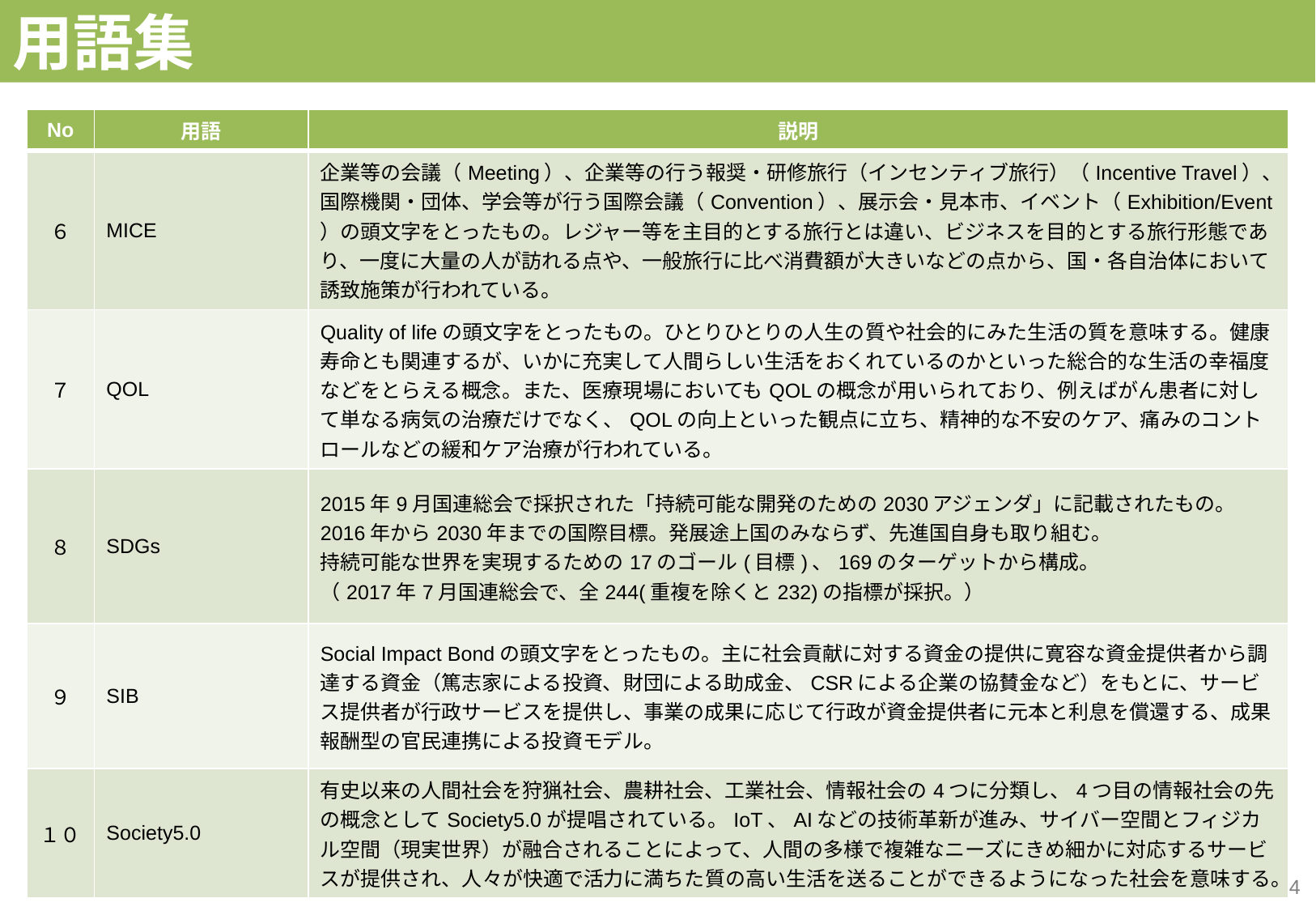

用語集
| No | 用語 | 説明 |
| --- | --- | --- |
| ６ | MICE | 企業等の会議（Meeting）、企業等の行う報奨・研修旅行（インセンティブ旅行）（Incentive Travel）、国際機関・団体、学会等が行う国際会議（Convention）、展示会・見本市、イベント（Exhibition/Event）の頭文字をとったもの。レジャー等を主目的とする旅行とは違い、ビジネスを目的とする旅行形態であり、一度に大量の人が訪れる点や、一般旅行に比べ消費額が大きいなどの点から、国・各自治体において誘致施策が行われている。 |
| ７ | QOL | Quality of lifeの頭文字をとったもの。ひとりひとりの人生の質や社会的にみた生活の質を意味する。健康寿命とも関連するが、いかに充実して人間らしい生活をおくれているのかといった総合的な生活の幸福度などをとらえる概念。また、医療現場においてもQOLの概念が用いられており、例えばがん患者に対して単なる病気の治療だけでなく、QOLの向上といった観点に立ち、精神的な不安のケア、痛みのコントロールなどの緩和ケア治療が行われている。 |
| ８ | SDGs | 2015年9月国連総会で採択された「持続可能な開発のための2030アジェンダ」に記載されたもの。 2016年から2030年までの国際目標。発展途上国のみならず、先進国自身も取り組む。 持続可能な世界を実現するための17のゴール(目標)、169のターゲットから構成。 （2017年7月国連総会で、全244(重複を除くと232)の指標が採択。） |
| ９ | SIB | Social Impact Bondの頭文字をとったもの。主に社会貢献に対する資金の提供に寛容な資金提供者から調達する資金（篤志家による投資、財団による助成金、CSRによる企業の協賛金など）をもとに、サービス提供者が行政サービスを提供し、事業の成果に応じて行政が資金提供者に元本と利息を償還する、成果報酬型の官民連携による投資モデル。 |
| １０ | Society5.0 | 有史以来の人間社会を狩猟社会、農耕社会、工業社会、情報社会の4つに分類し、4つ目の情報社会の先の概念としてSociety5.0が提唱されている。IoT、AIなどの技術革新が進み、サイバー空間とフィジカル空間（現実世界）が融合されることによって、人間の多様で複雑なニーズにきめ細かに対応するサービスが提供され、人々が快適で活力に満ちた質の高い生活を送ることができるようになった社会を意味する。 |
104